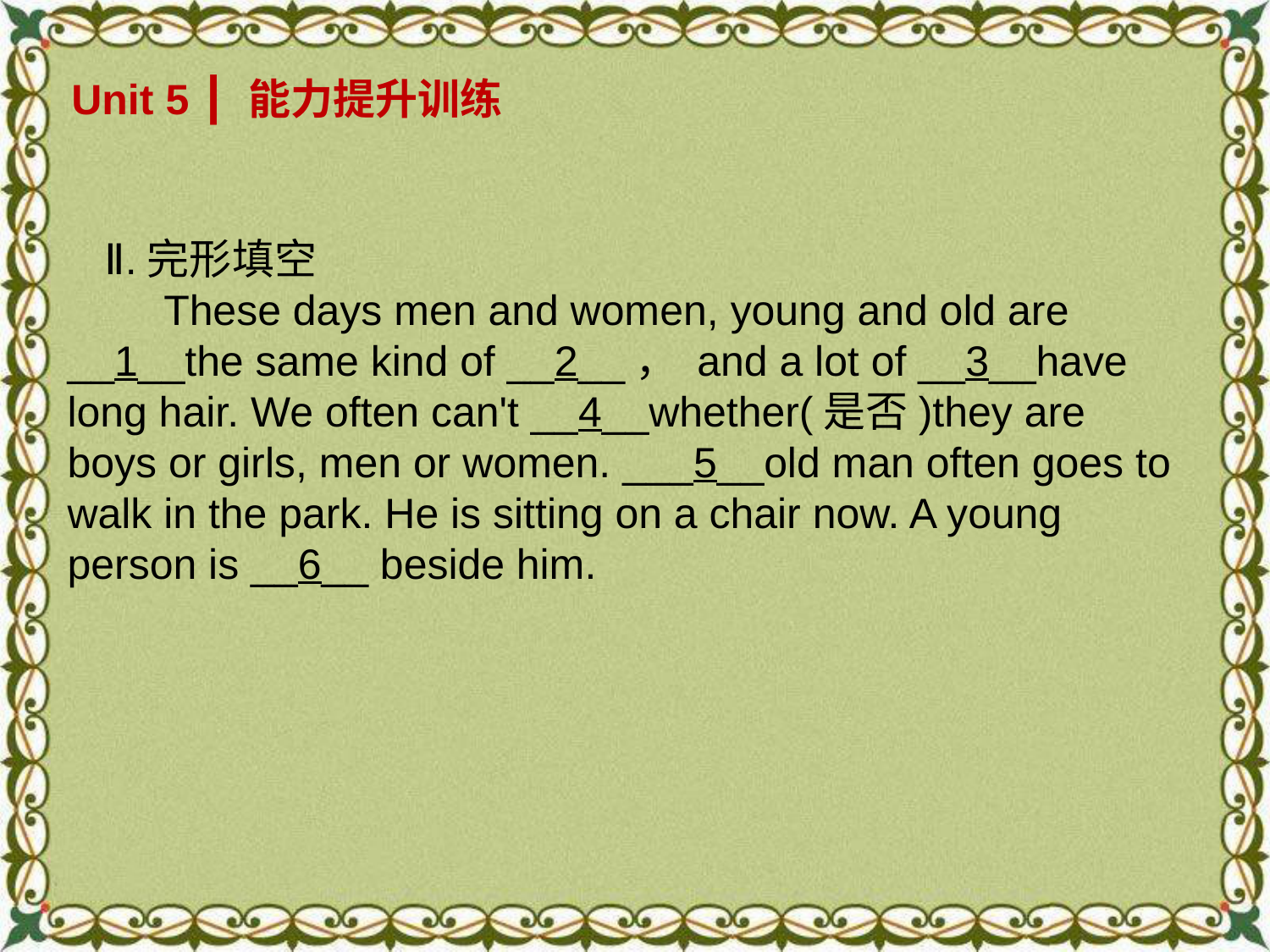

Unit 5 ┃ 能力提升训练

Ⅱ.完形填空
     These days men and women, young and old are __1__the same kind of __2__， and a lot of __3__have long hair. We often can't __4__whether(是否)they are boys or girls, men or women. ___5__old man often goes to walk in the park. He is sitting on a chair now. A young person is __6__ beside him.